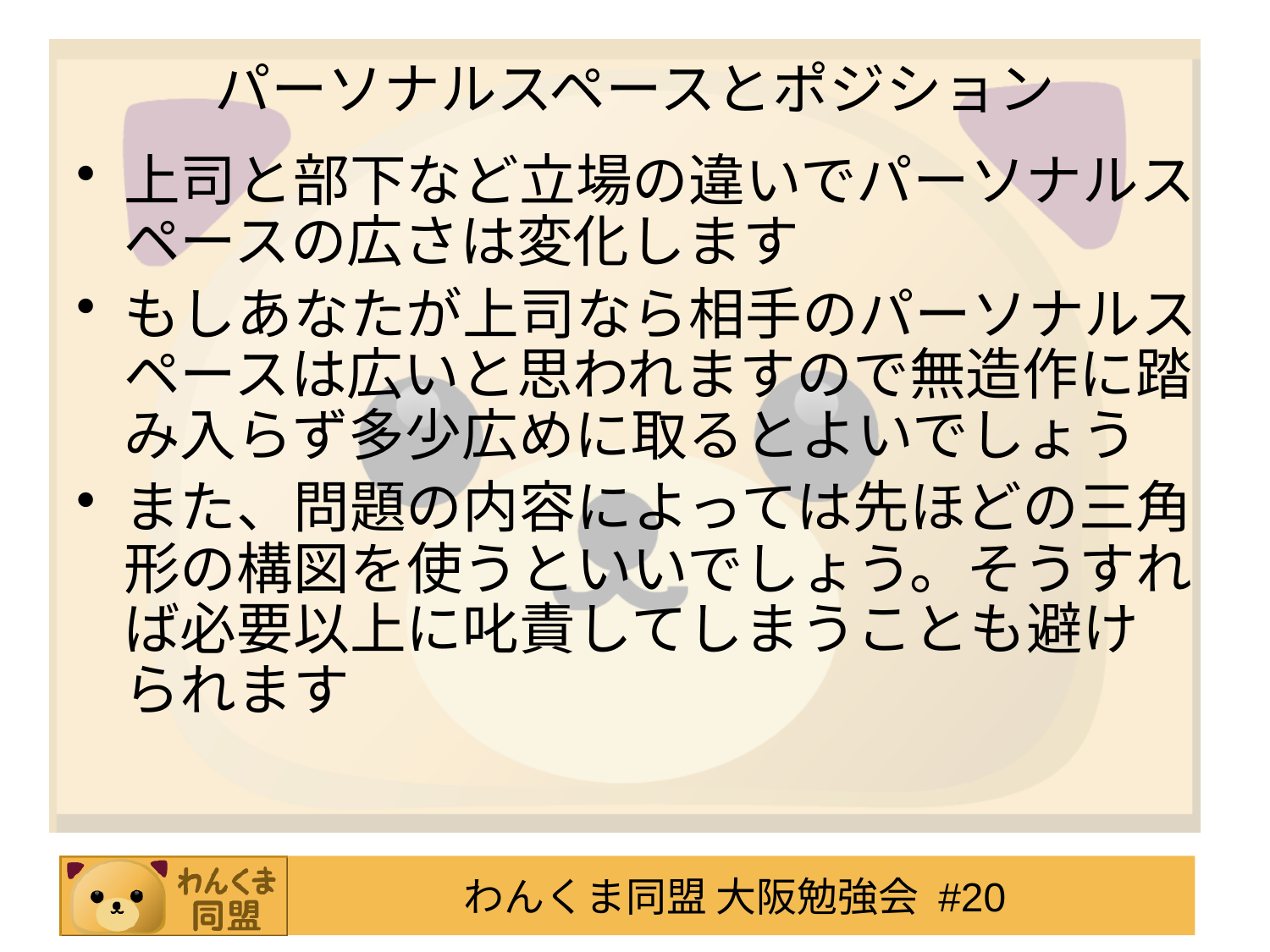

# パーソナルスペースとポジション
上司と部下など立場の違いでパーソナルスペースの広さは変化します
もしあなたが上司なら相手のパーソナルスペースは広いと思われますので無造作に踏み入らず多少広めに取るとよいでしょう
また、問題の内容によっては先ほどの三角形の構図を使うといいでしょう。そうすれば必要以上に叱責してしまうことも避けられます